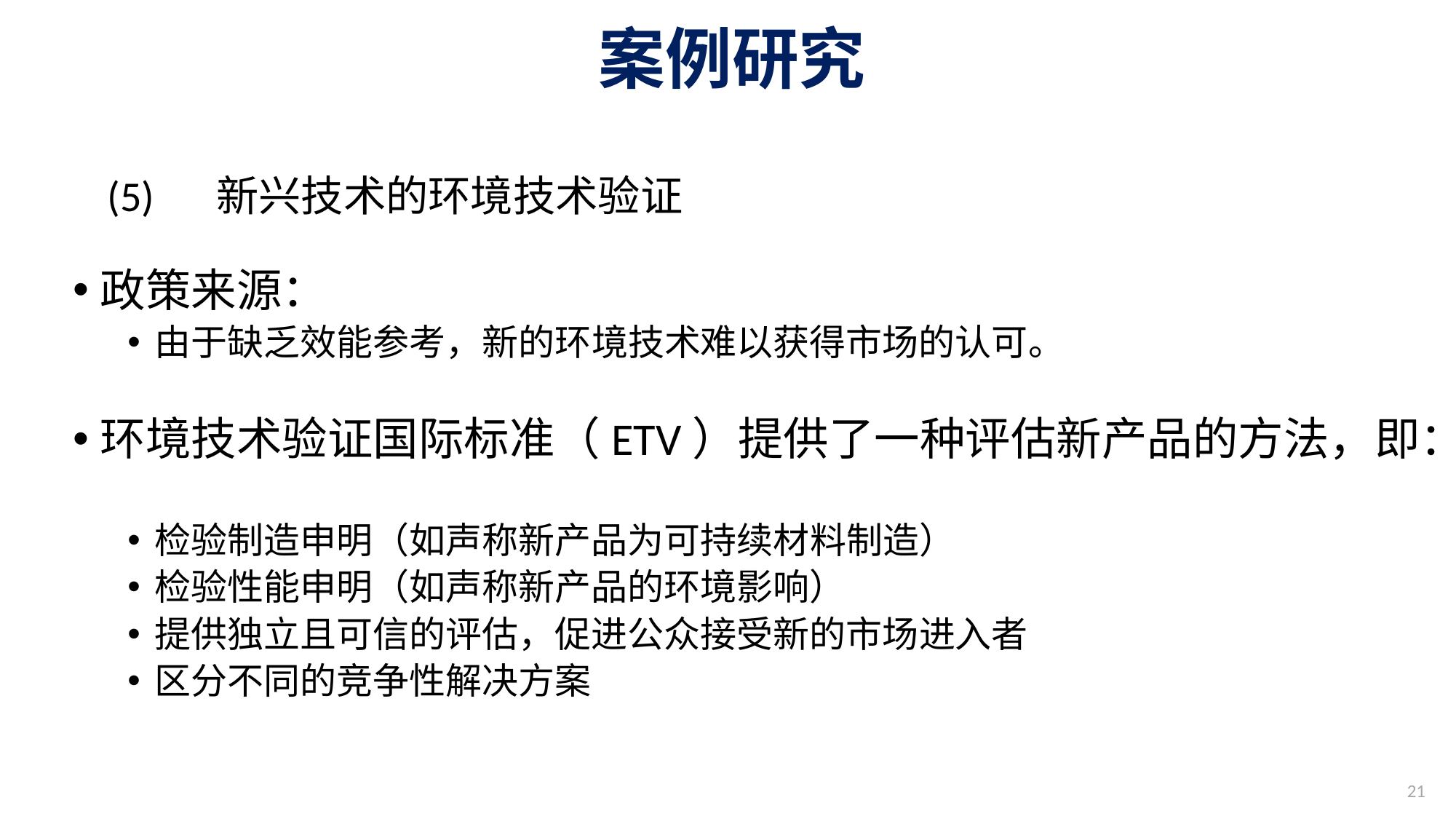

# 案例研究
(5)	新兴技术的环境技术验证

政策来源：
由于缺乏效能参考，新的环境技术难以获得市场的认可。

环境技术验证国际标准（ETV）提供了一种评估新产品的方法，即：
检验制造申明（如声称新产品为可持续材料制造）
检验性能申明（如声称新产品的环境影响）
提供独立且可信的评估，促进公众接受新的市场进入者
区分不同的竞争性解决方案
21